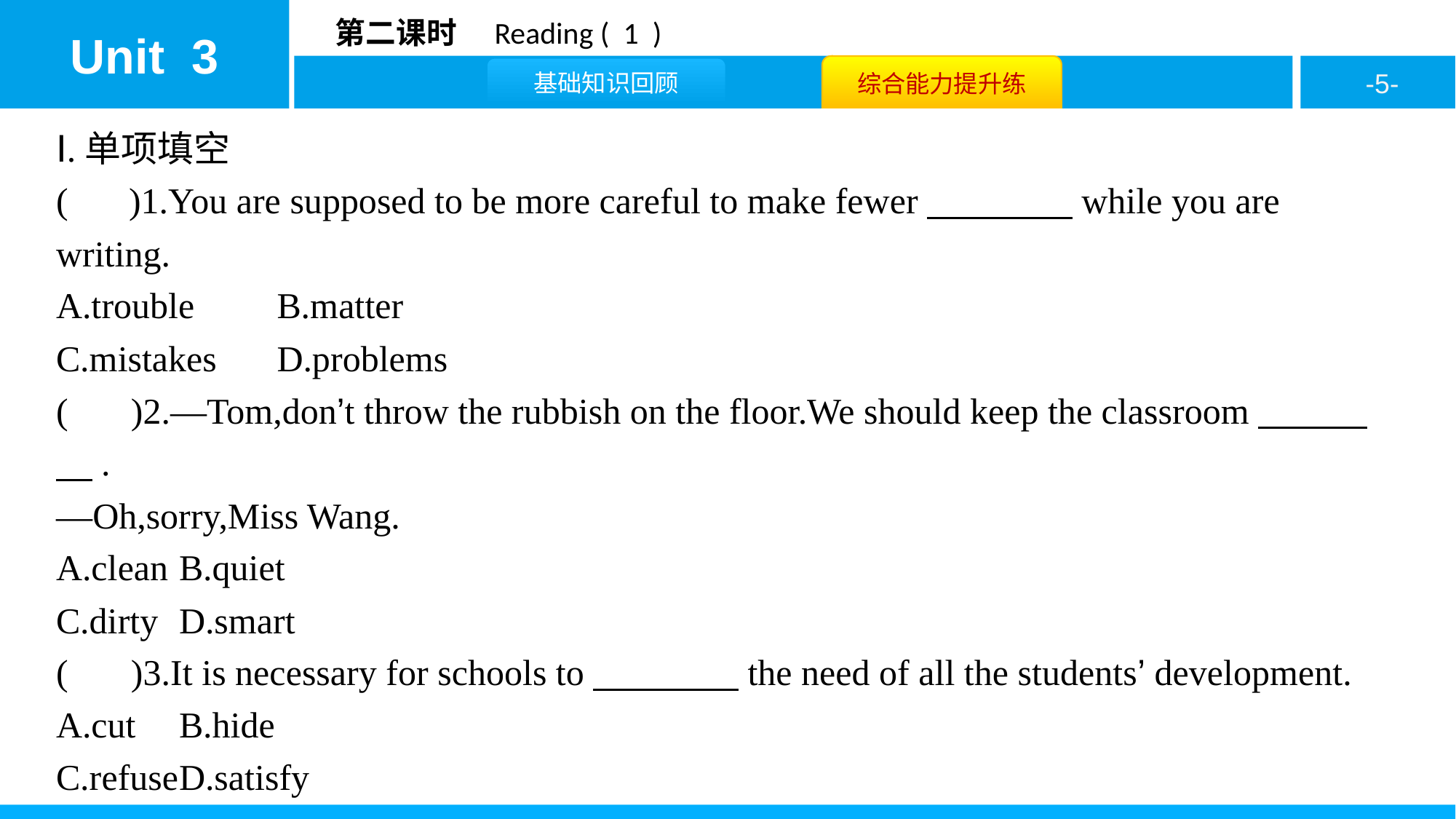

Ⅰ.单项填空
(  C  )1.You are supposed to be more careful to make fewer　　　　while you are writing.
A.trouble	B.matter
C.mistakes	D.problems
(  A  )2.—Tom,don’t throw the rubbish on the floor.We should keep the classroom　　　　.
—Oh,sorry,Miss Wang.
A.clean	B.quiet
C.dirty	D.smart
(  D  )3.It is necessary for schools to　　　　the need of all the students’ development.
A.cut	B.hide
C.refuse	D.satisfy